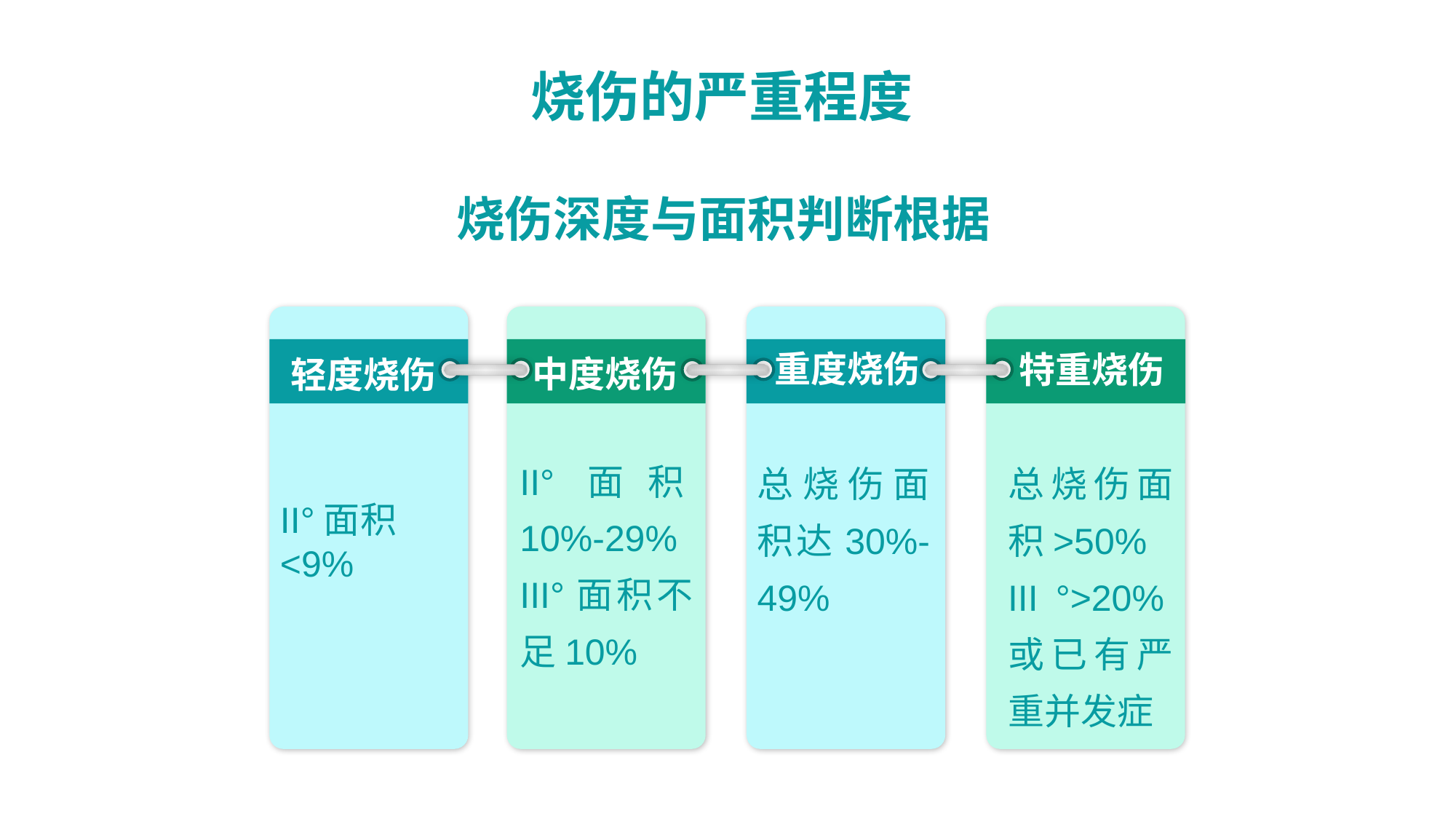

# 烧伤的严重程度
烧伤深度与面积判断根据

中度烧伤
轻度烧伤
重度烧伤
特重烧伤
II°面积10%-29%
III°面积不足10%

总烧伤面积达30%-49%
总烧伤面积>50%
III °>20%或已有严重并发症
II°面积<9%